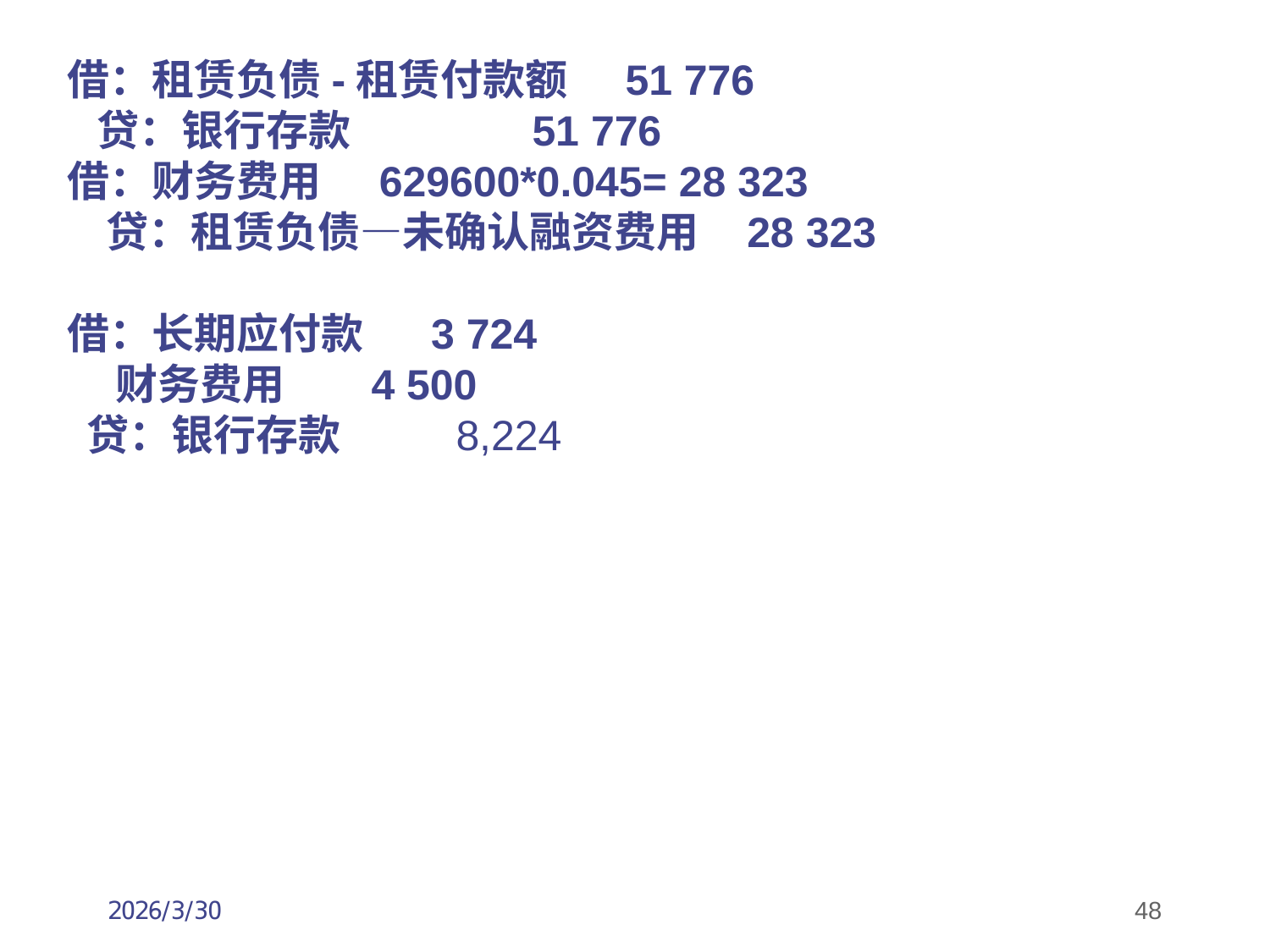

借：租赁负债-租赁付款额     51 776
  贷：银行存款                  51 776
借：财务费用     629600*0.045= 28 323
   贷：租赁负债—未确认融资费用    28 323

借：长期应付款      3 724
    财务费用        4 500
 贷：银行存款           8,224

2026/3/30
48